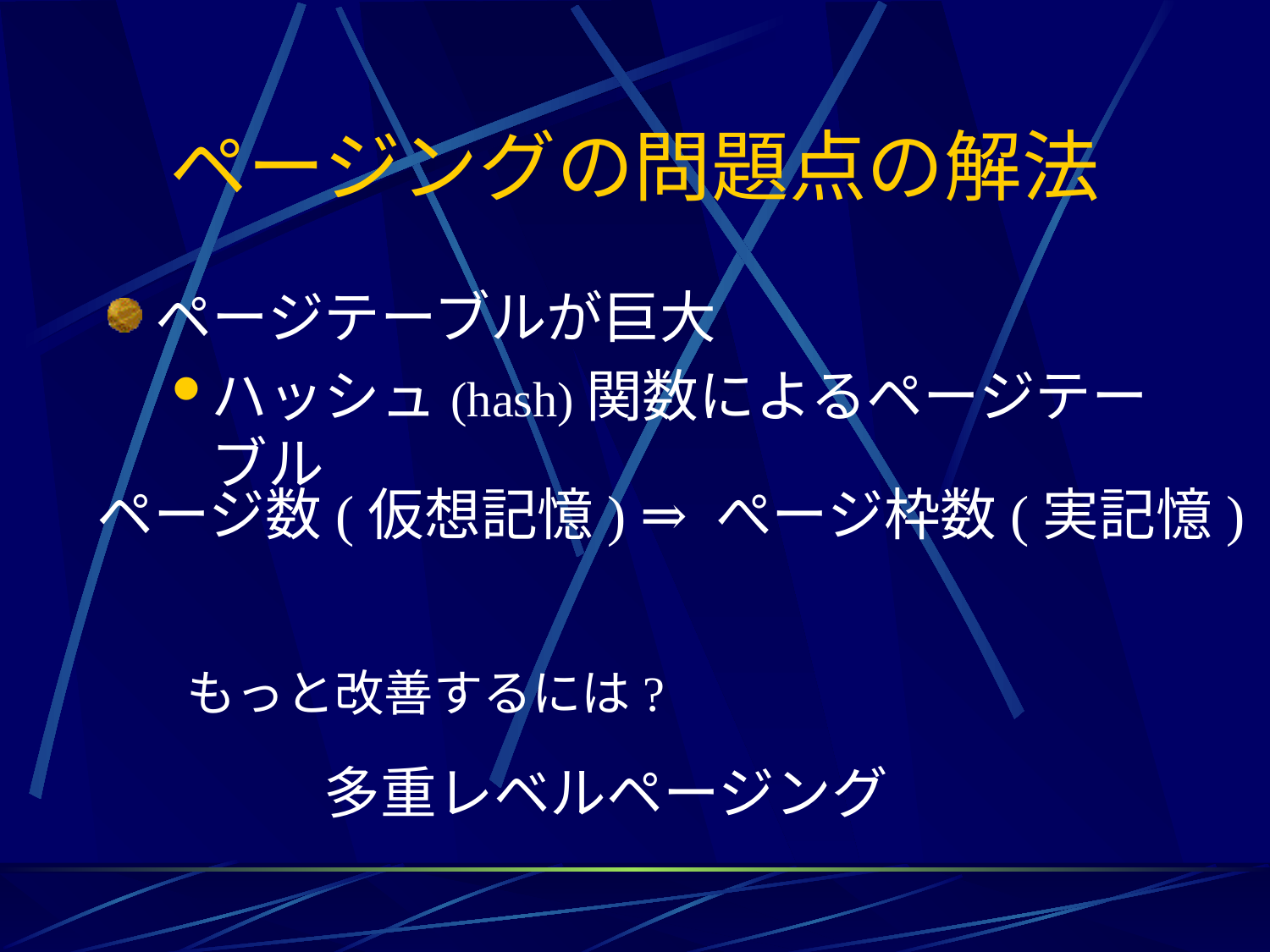

# ページングの問題点の解法
ページテーブルが巨大
ハッシュ(hash)関数によるページテーブル
ページ数(仮想記憶) ⇒ ぺージ枠数(実記憶)
もっと改善するには?
多重レベルページング